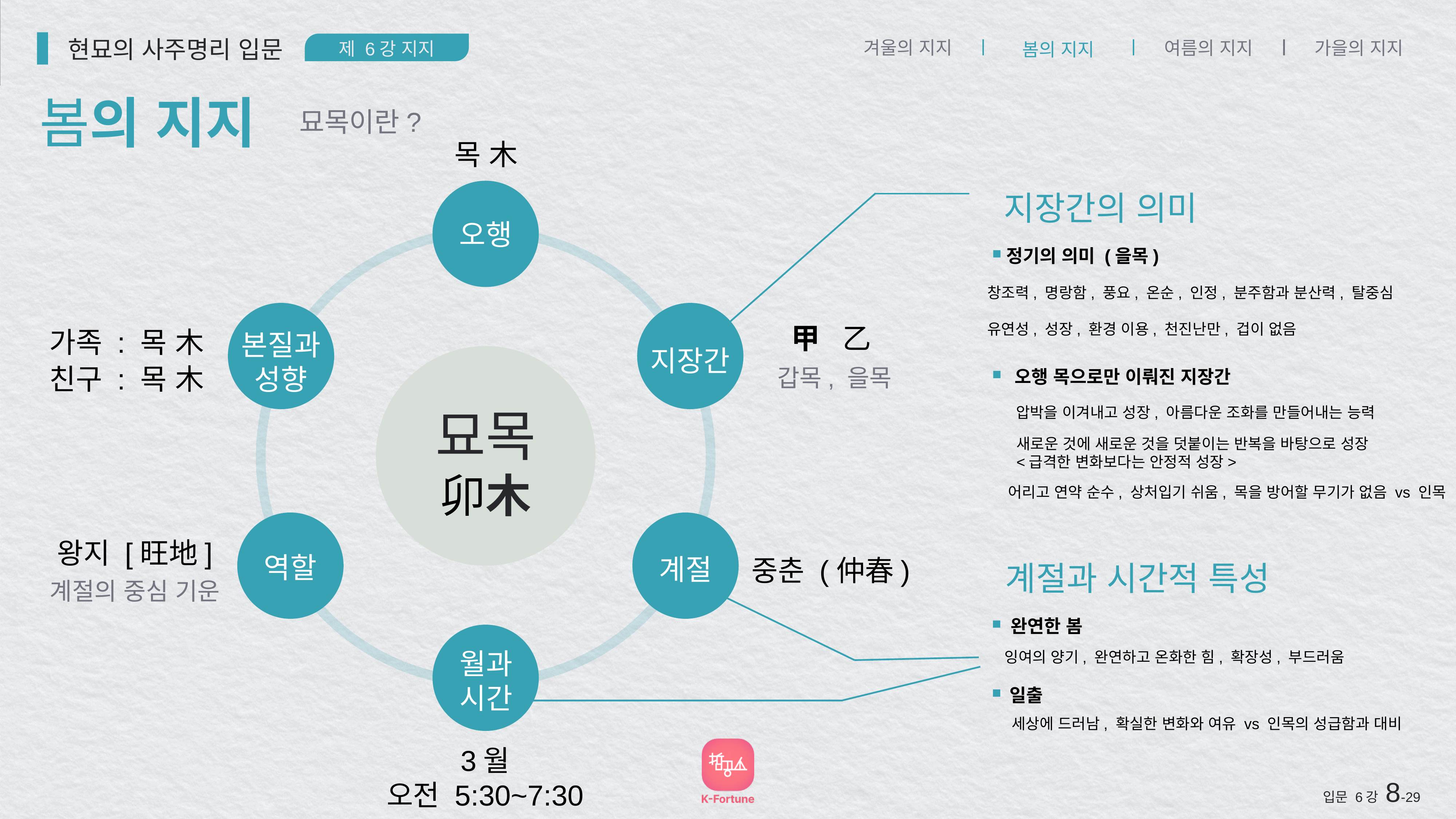

현묘의 사주명리 입문

제 6강 지지
겨울의 지지
여름의 지지
가을의 지지
봄의 지지
봄의 지지
묘목이란?
목 木

지장간의 의미
오행

정기의 의미 (을목)

창조력, 명랑함, 풍요, 온순, 인정, 분주함과 분산력, 탈중심

유연성, 성장, 환경 이용, 천진난만, 겁이 없음

乙
甲
가족 : 목 木
본질과
성향
지장간

친구 : 목 木
갑목, 을목
오행 목으로만 이뤄진 지장간

묘목
卯木
압박을 이겨내고 성장, 아름다운 조화를 만들어내는 능력
새로운 것에 새로운 것을 덧붙이는 반복을 바탕으로 성장
<급격한 변화보다는 안정적 성장>
어리고 연약 순수, 상처입기 쉬움, 목을 방어할 무기가 없음 vs 인목

왕지 [旺地]
역할
계절
중춘 (仲春)
계절과 시간적 특성
계절의 중심 기운
완연한 봄

월과
시간
잉여의 양기, 완연하고 온화한 힘, 확장성, 부드러움
일출

세상에 드러남, 확실한 변화와 여유 vs 인목의 성급함과 대비
3월
오전 5:30~7:30